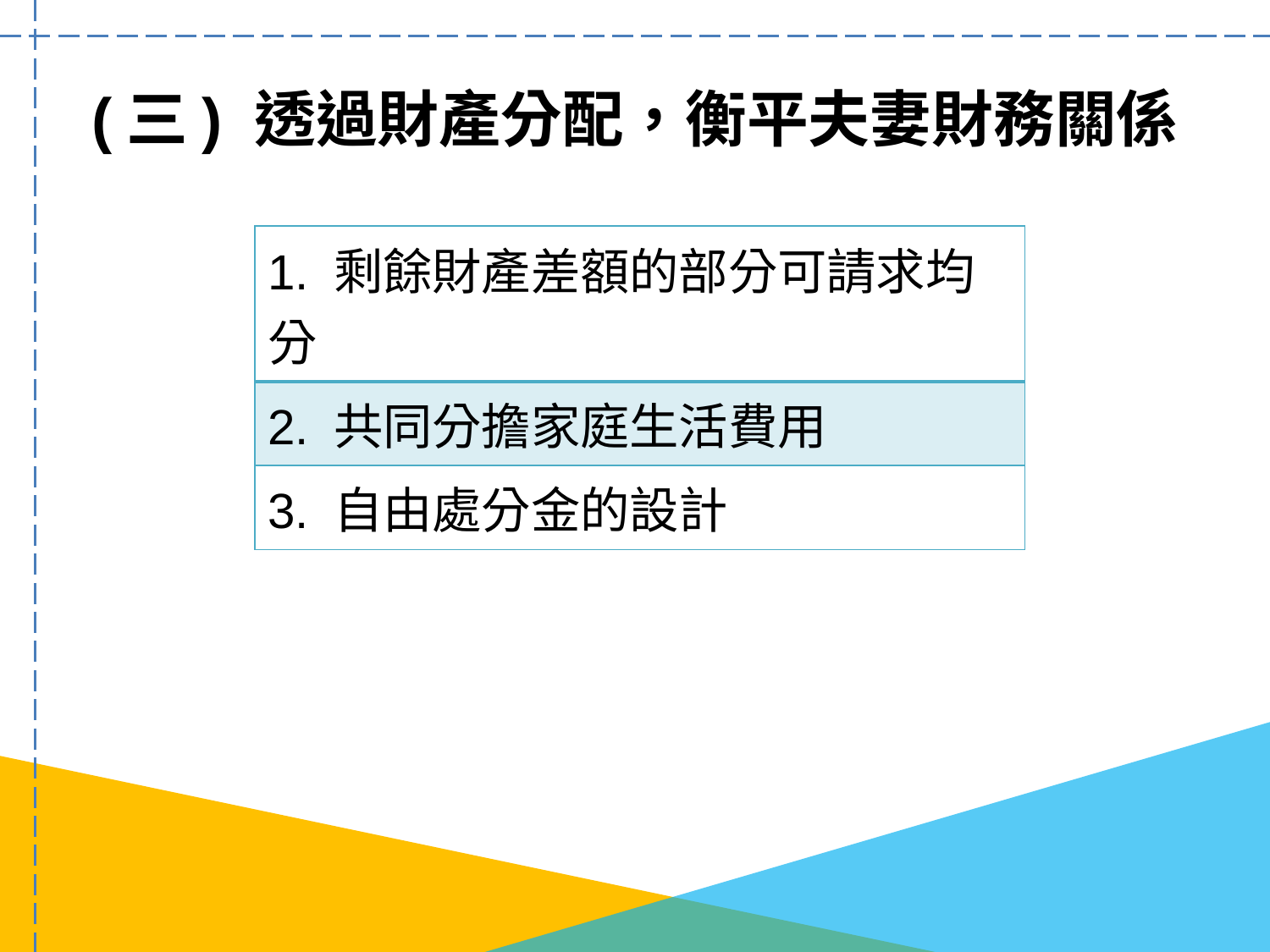

# (三) 透過財產分配，衡平夫妻財務關係
| 1. 剩餘財產差額的部分可請求均分 |
| --- |
| 2. 共同分擔家庭生活費用 |
| 3. 自由處分金的設計 |